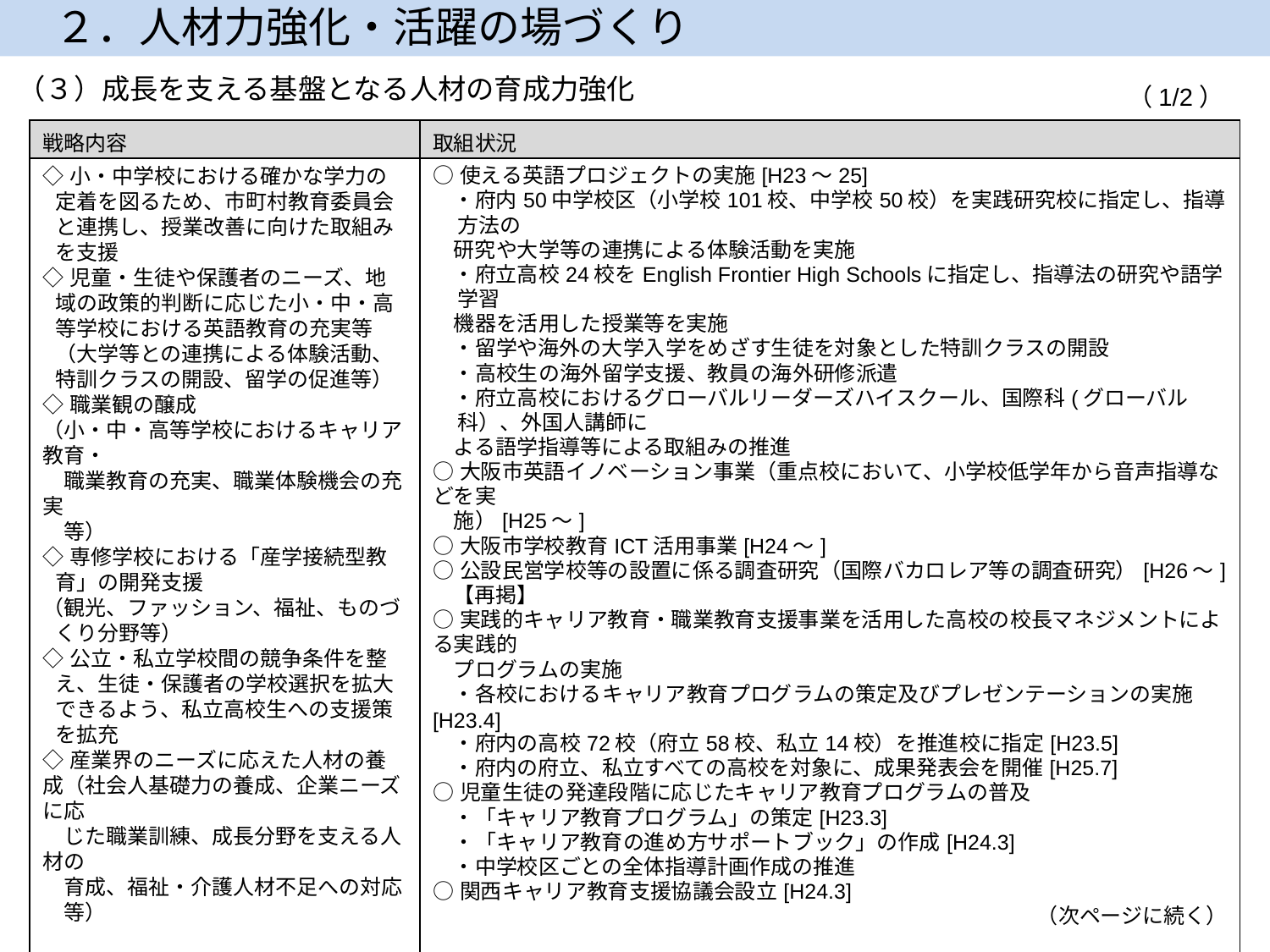

２．人材力強化・活躍の場づくり
（３）成長を支える基盤となる人材の育成力強化
（1/2）
| 戦略内容 | 取組状況 |
| --- | --- |
| ◇小・中学校における確かな学力の定着を図るため、市町村教育委員会と連携し、授業改善に向けた取組みを支援 ◇児童・生徒や保護者のニーズ、地域の政策的判断に応じた小・中・高等学校における英語教育の充実等（大学等との連携による体験活動、特訓クラスの開設、留学の促進等） ◇職業観の醸成 （小・中・高等学校におけるキャリア教育・ 　職業教育の充実、職業体験機会の充実 　等） ◇専修学校における「産学接続型教育」の開発支援 （観光、ファッション、福祉、ものづくり分野等） ◇公立・私立学校間の競争条件を整え、生徒・保護者の学校選択を拡大できるよう、私立高校生への支援策を拡充 ◇産業界のニーズに応えた人材の養成（社会人基礎力の養成、企業ニーズに応 　じた職業訓練、成長分野を支える人材の 　育成、福祉・介護人材不足への対応 　等） | ○使える英語プロジェクトの実施[H23～25] 　・府内50中学校区（小学校101校、中学校50校）を実践研究校に指定し、指導方法の 　研究や大学等の連携による体験活動を実施 　・府立高校24校をEnglish Frontier High Schoolsに指定し、指導法の研究や語学学習 　機器を活用した授業等を実施 　・留学や海外の大学入学をめざす生徒を対象とした特訓クラスの開設 　・高校生の海外留学支援、教員の海外研修派遣 　・府立高校におけるグローバルリーダーズハイスクール、国際科(グローバル科）、外国人講師に 　よる語学指導等による取組みの推進 ○大阪市英語イノベーション事業（重点校において、小学校低学年から音声指導などを実 　施）[H25～] ○大阪市学校教育ICT活用事業[H24～] ○公設民営学校等の設置に係る調査研究（国際バカロレア等の調査研究）[H26～] 　【再掲】 ○実践的キャリア教育・職業教育支援事業を活用した高校の校長マネジメントによる実践的 　プログラムの実施 　・各校におけるキャリア教育プログラムの策定及びプレゼンテーションの実施[H23.4] 　・府内の高校72校（府立58校、私立14校）を推進校に指定[H23.5] 　・府内の府立、私立すべての高校を対象に、成果発表会を開催[H25.7]　 ○児童生徒の発達段階に応じたキャリア教育プログラムの普及 　・「キャリア教育プログラム」の策定[H23.3] 　・「キャリア教育の進め方サポートブック」の作成[H24.3] 　・中学校区ごとの全体指導計画作成の推進 ○関西キャリア教育支援協議会設立[H24.3] （次ページに続く） |